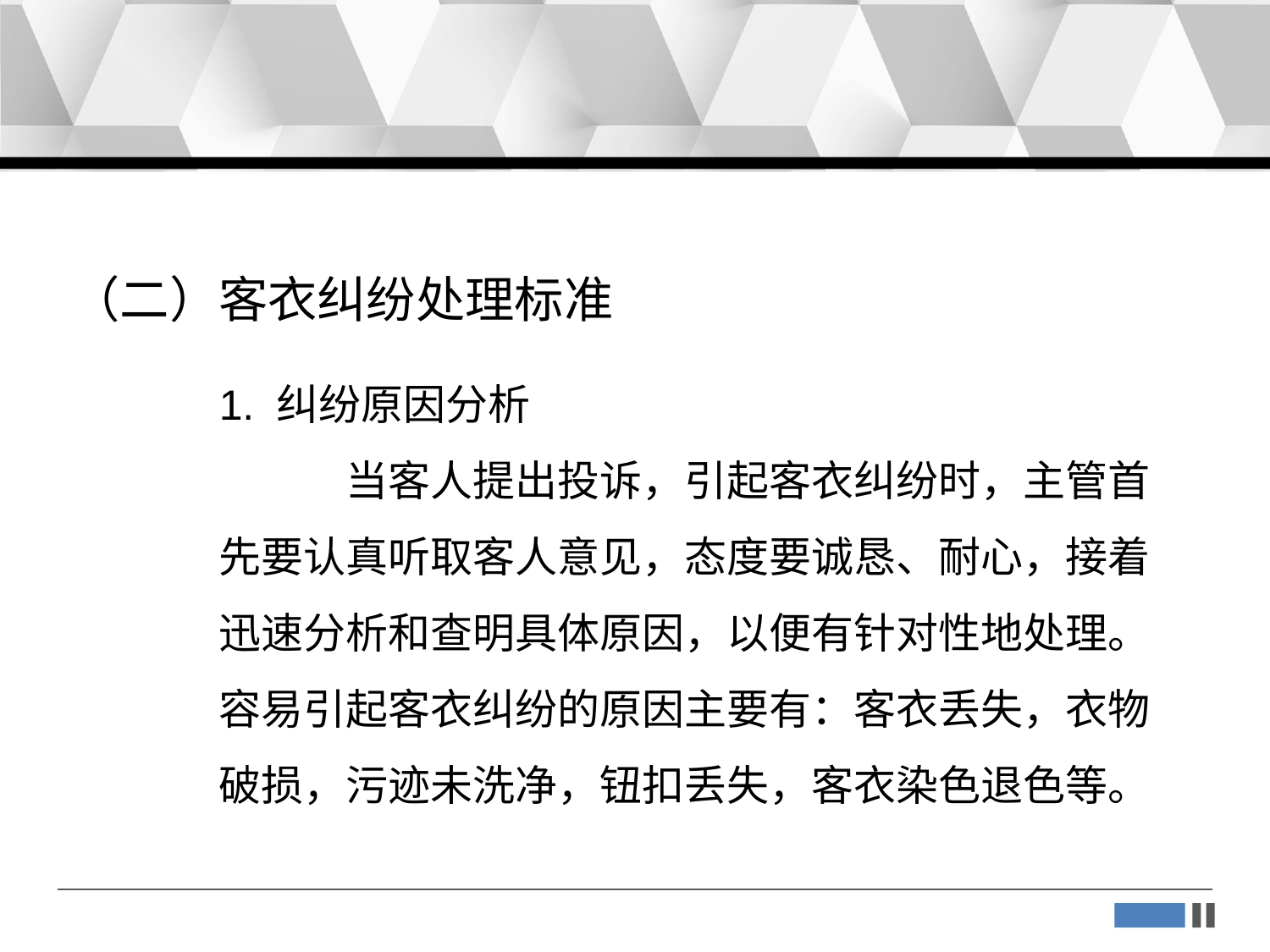

（二）客衣纠纷处理标准
1. 纠纷原因分析
	当客人提出投诉，引起客衣纠纷时，主管首先要认真听取客人意见，态度要诚恳、耐心，接着迅速分析和查明具体原因，以便有针对性地处理。容易引起客衣纠纷的原因主要有：客衣丢失，衣物破损，污迹未洗净，钮扣丢失，客衣染色退色等。